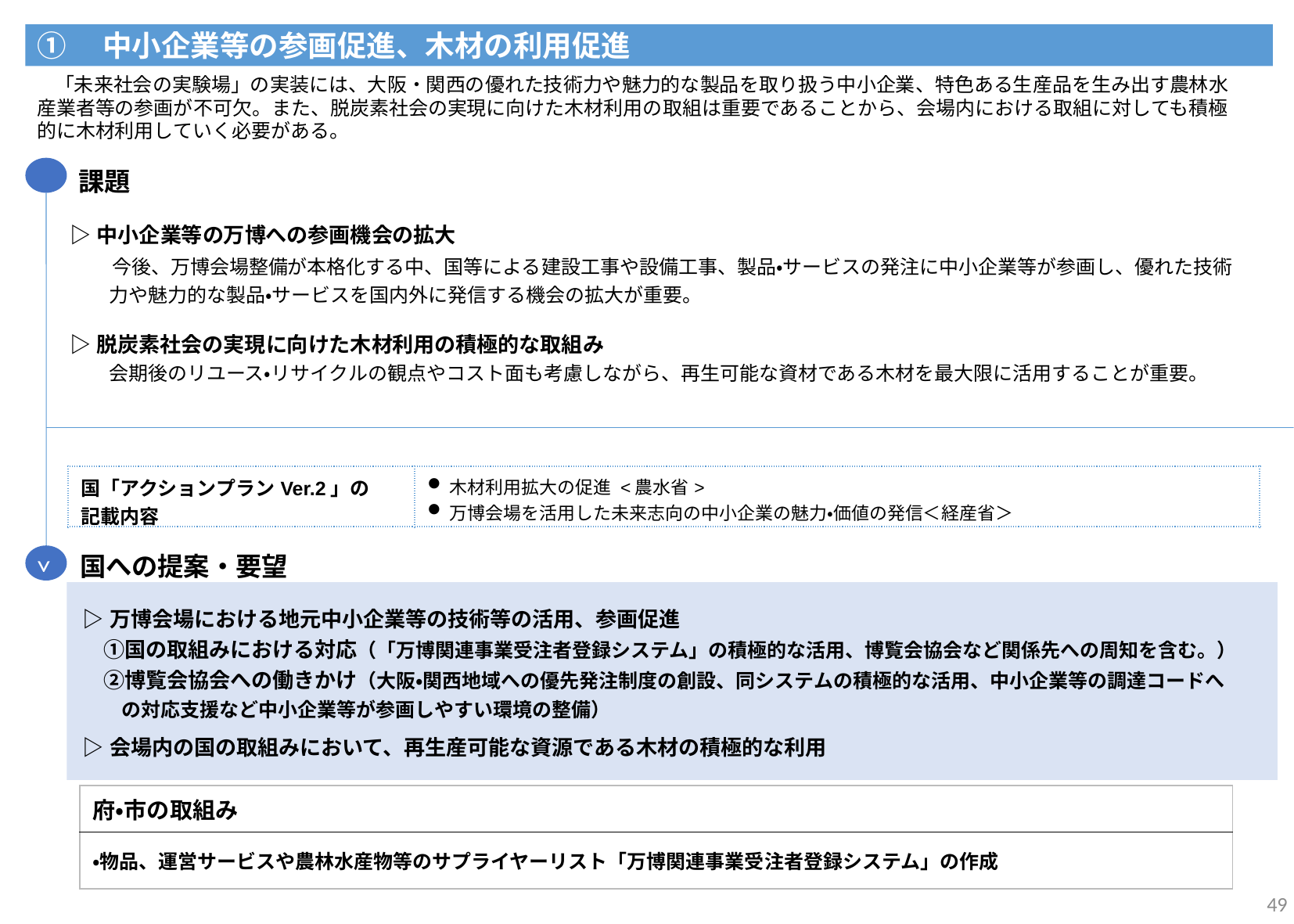

①　中小企業等の参画促進、木材の利用促進
　「未来社会の実験場」の実装には、大阪・関西の優れた技術力や魅力的な製品を取り扱う中小企業、特色ある生産品を生み出す農林水産業者等の参画が不可欠。また、脱炭素社会の実現に向けた木材利用の取組は重要であることから、会場内における取組に対しても積極的に木材利用していく必要がある。

課題
| ▷中小企業等の万博への参画機会の拡大 　　今後、万博会場整備が本格化する中、国等による建設工事や設備工事、製品・サービスの発注に中小企業等が参画し、優れた技術 　　力や魅力的な製品・サービスを国内外に発信する機会の拡大が重要。 ▷脱炭素社会の実現に向けた木材利用の積極的な取組み 　　会期後のリユース・リサイクルの観点やコスト面も考慮しながら、再生可能な資材である木材を最大限に活用することが重要。 |
| --- |
| 国「アクションプランVer.2」の 記載内容 | ⽊材利⽤拡⼤の促進 <農⽔省> 万博会場を活用した未来志向の中小企業の魅力・価値の発信＜経産省＞ |
| --- | --- |
>
国への提案・要望

| ▷万博会場における地元中小企業等の技術等の活用、参画促進 　①国の取組みにおける対応（「万博関連事業受注者登録システム」の積極的な活用、博覧会協会など関係先への周知を含む。） 　②博覧会協会への働きかけ（大阪・関西地域への優先発注制度の創設、同システムの積極的な活用、中小企業等の調達コードへ 　　の対応支援など中小企業等が参画しやすい環境の整備） ▷会場内の国の取組みにおいて、再生産可能な資源である木材の積極的な利用 |
| --- |
| 府・市の取組み |
| --- |
| ・物品、運営サービスや農林水産物等のサプライヤーリスト「万博関連事業受注者登録システム」の作成 |

49